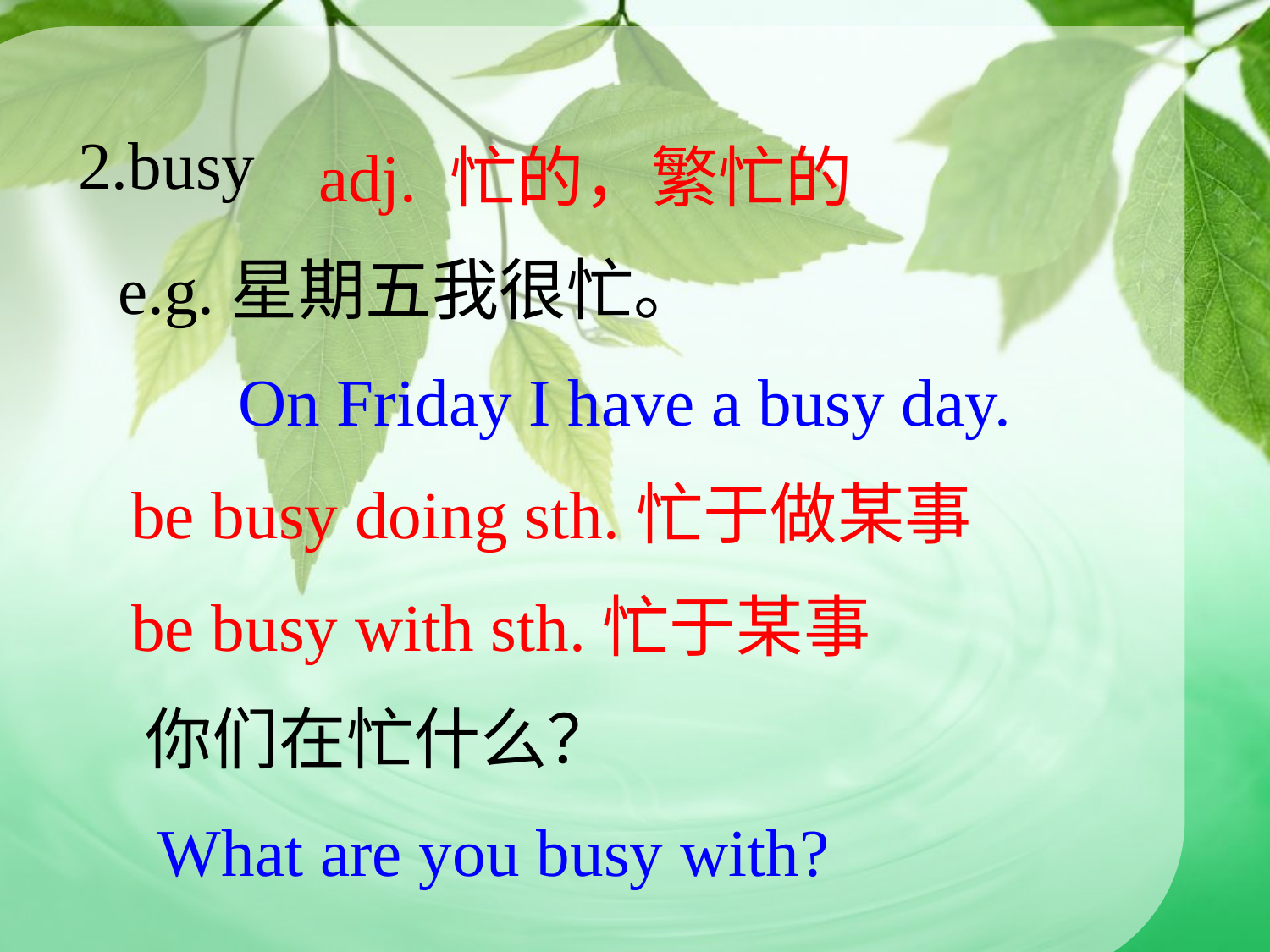

2.busy
adj. 忙的，繁忙的
e.g.星期五我很忙。
On Friday I have a busy day.
be busy doing sth.忙于做某事
be busy with sth.忙于某事
你们在忙什么？
What are you busy with?